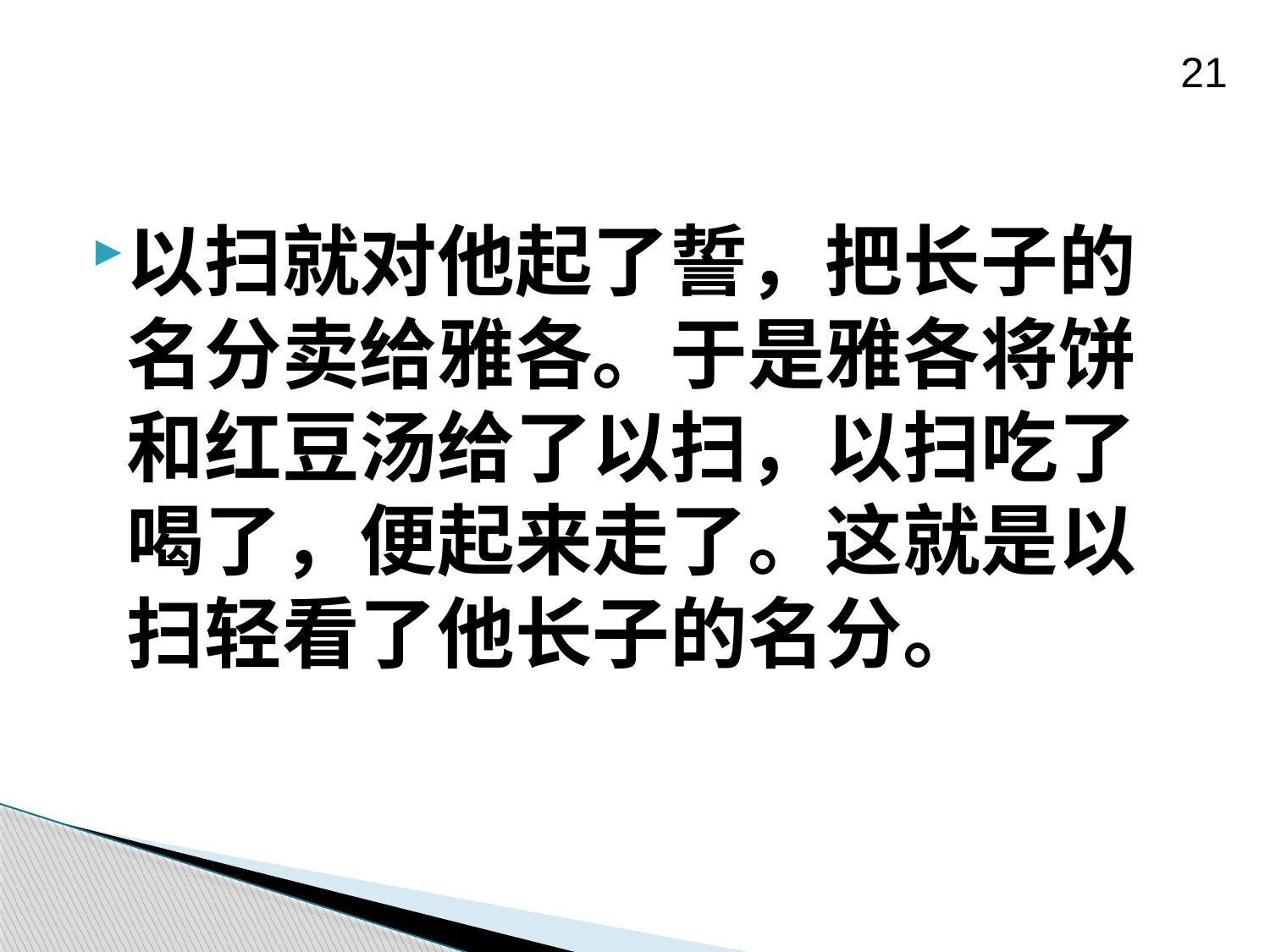

21
#
以扫就对他起了誓，把长子的名分卖给雅各。于是雅各将饼和红豆汤给了以扫，以扫吃了喝了，便起来走了。这就是以扫轻看了他长子的名分。